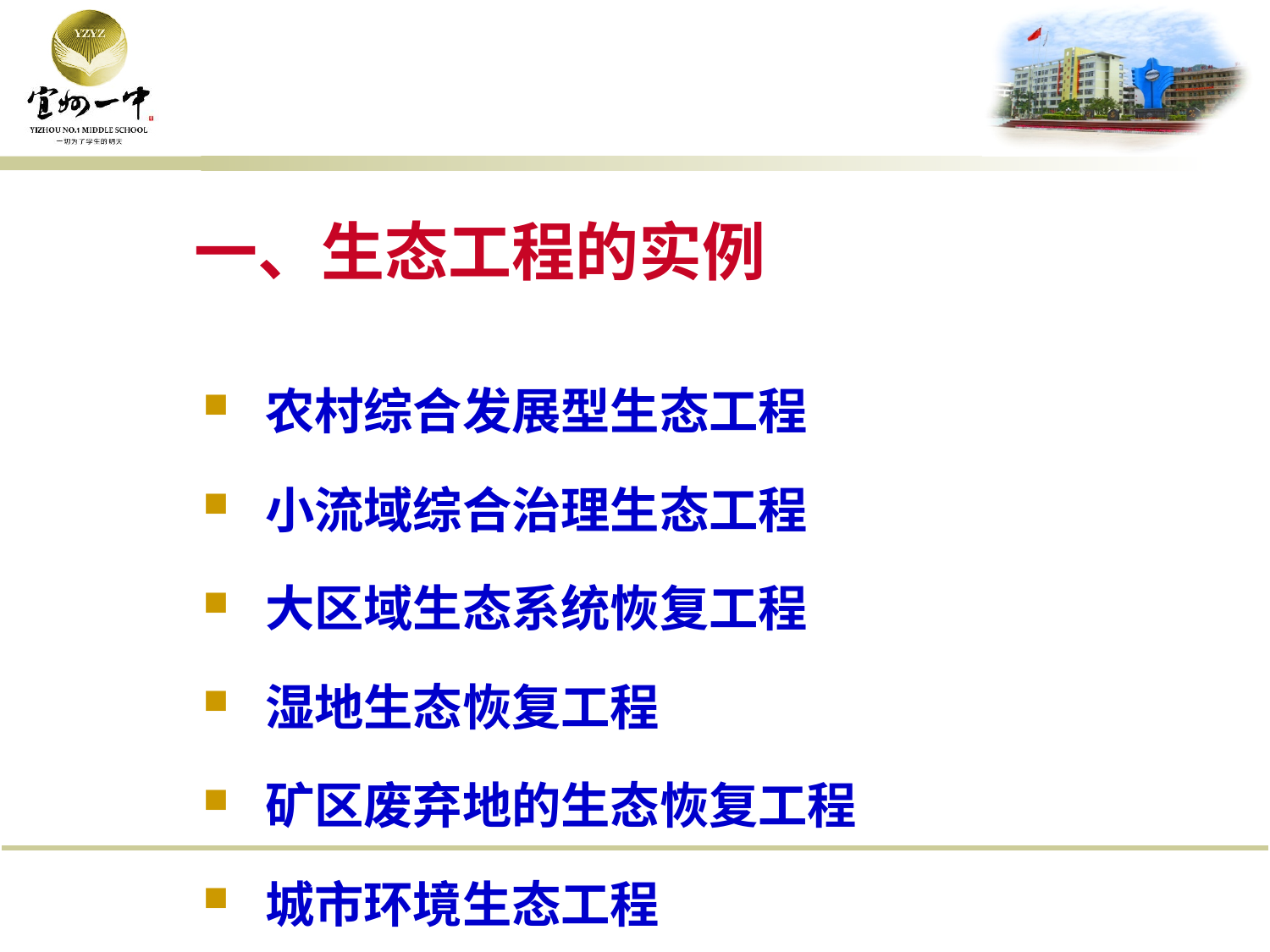

一、生态工程的实例
农村综合发展型生态工程
小流域综合治理生态工程
大区域生态系统恢复工程
湿地生态恢复工程
矿区废弃地的生态恢复工程
城市环境生态工程